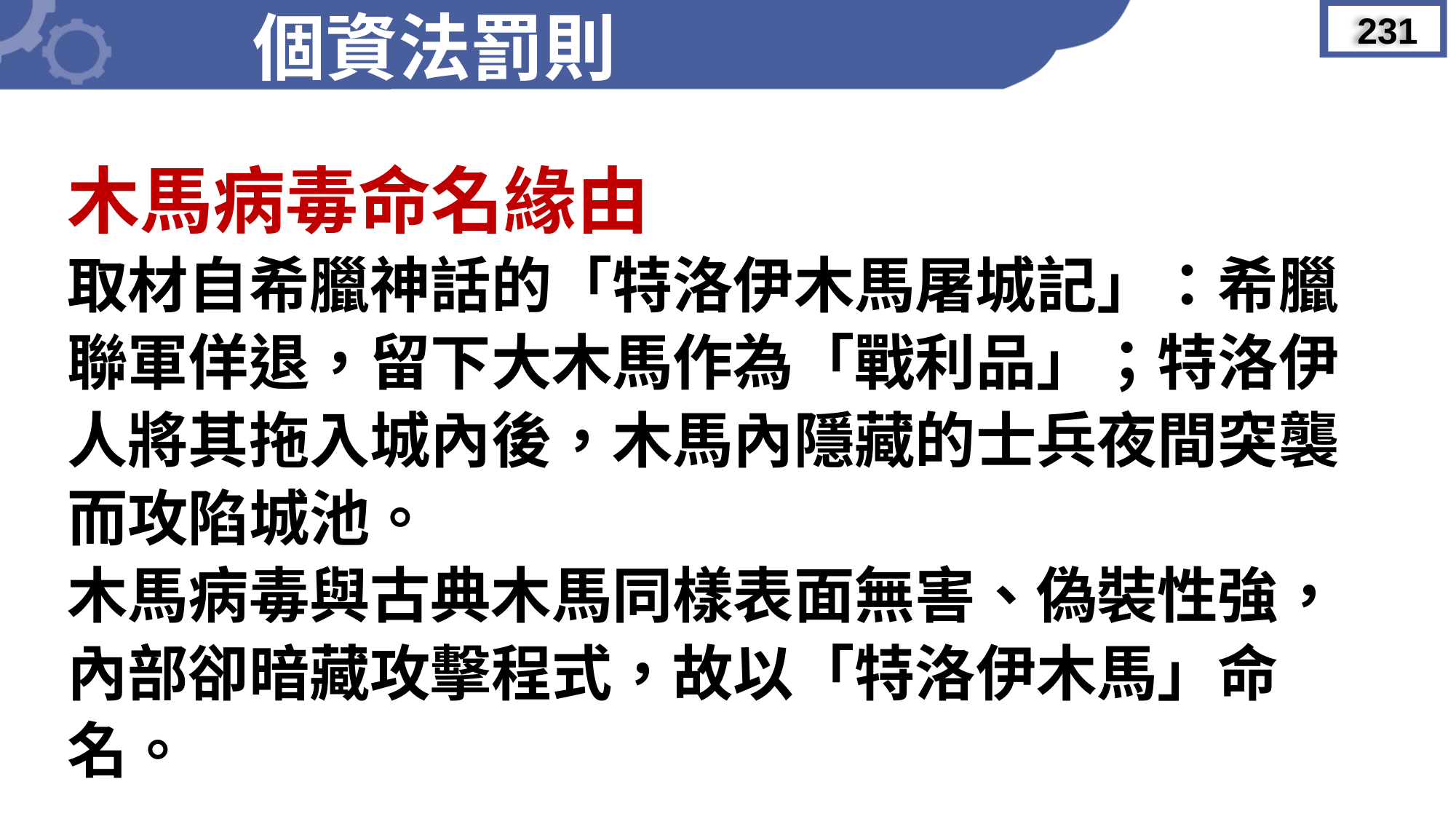

個資法罰則
231
木馬病毒命名緣由
取材自希臘神話的「特洛伊木馬屠城記」：希臘
聯軍佯退，留下大木馬作為「戰利品」；特洛伊
人將其拖入城內後，木馬內隱藏的士兵夜間突襲
而攻陷城池。
木馬病毒與古典木馬同樣表面無害、偽裝性強，
內部卻暗藏攻擊程式，故以「特洛伊木馬」命
名。